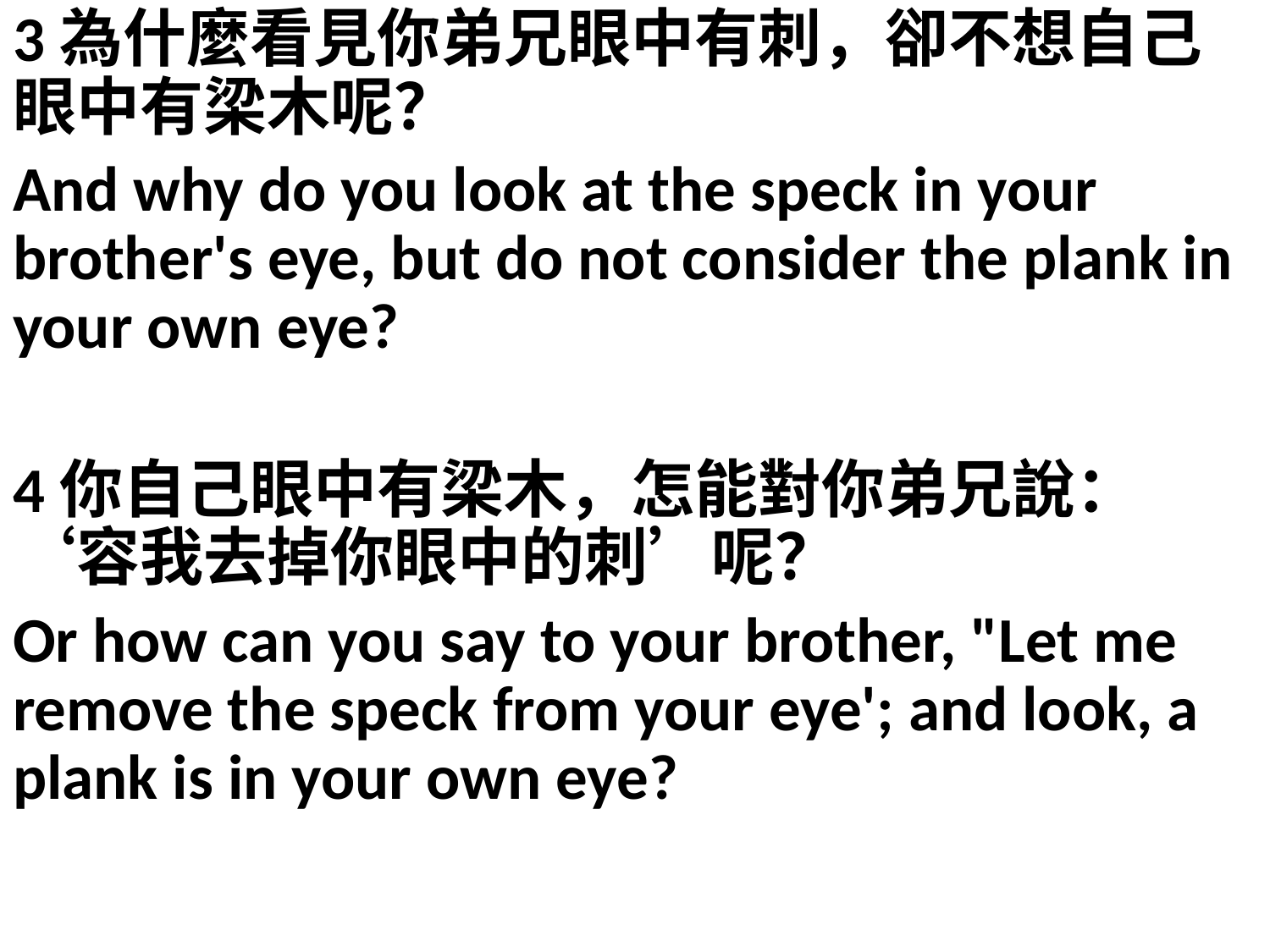

3為什麼看見你弟兄眼中有刺，卻不想自己眼中有梁木呢？
And why do you look at the speck in your brother's eye, but do not consider the plank in your own eye?

4你自己眼中有梁木，怎能對你弟兄說：‘容我去掉你眼中的刺’呢？
Or how can you say to your brother, "Let me remove the speck from your eye'; and look, a plank is in your own eye?